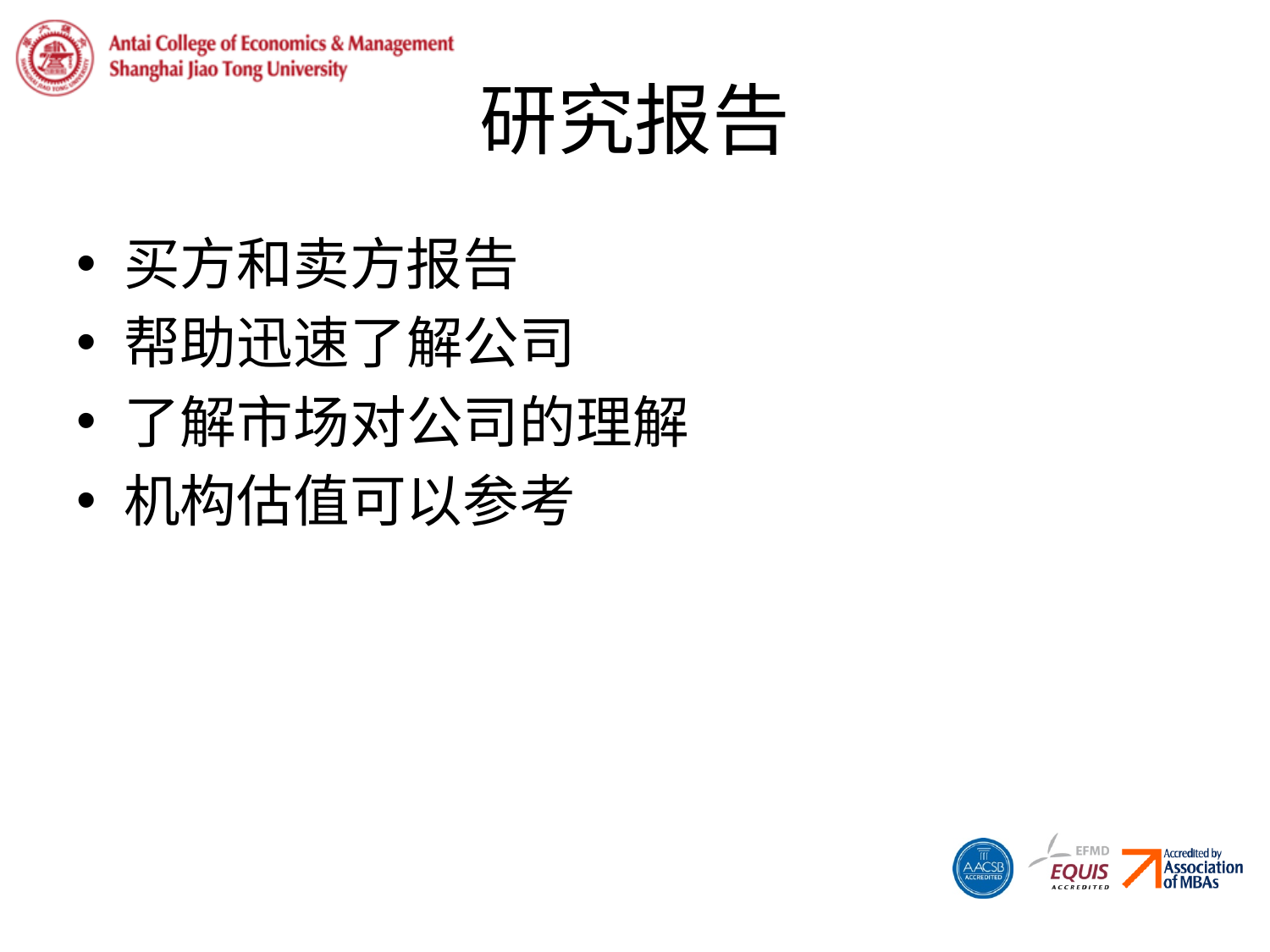

# 研究报告
买方和卖方报告
帮助迅速了解公司
了解市场对公司的理解
机构估值可以参考